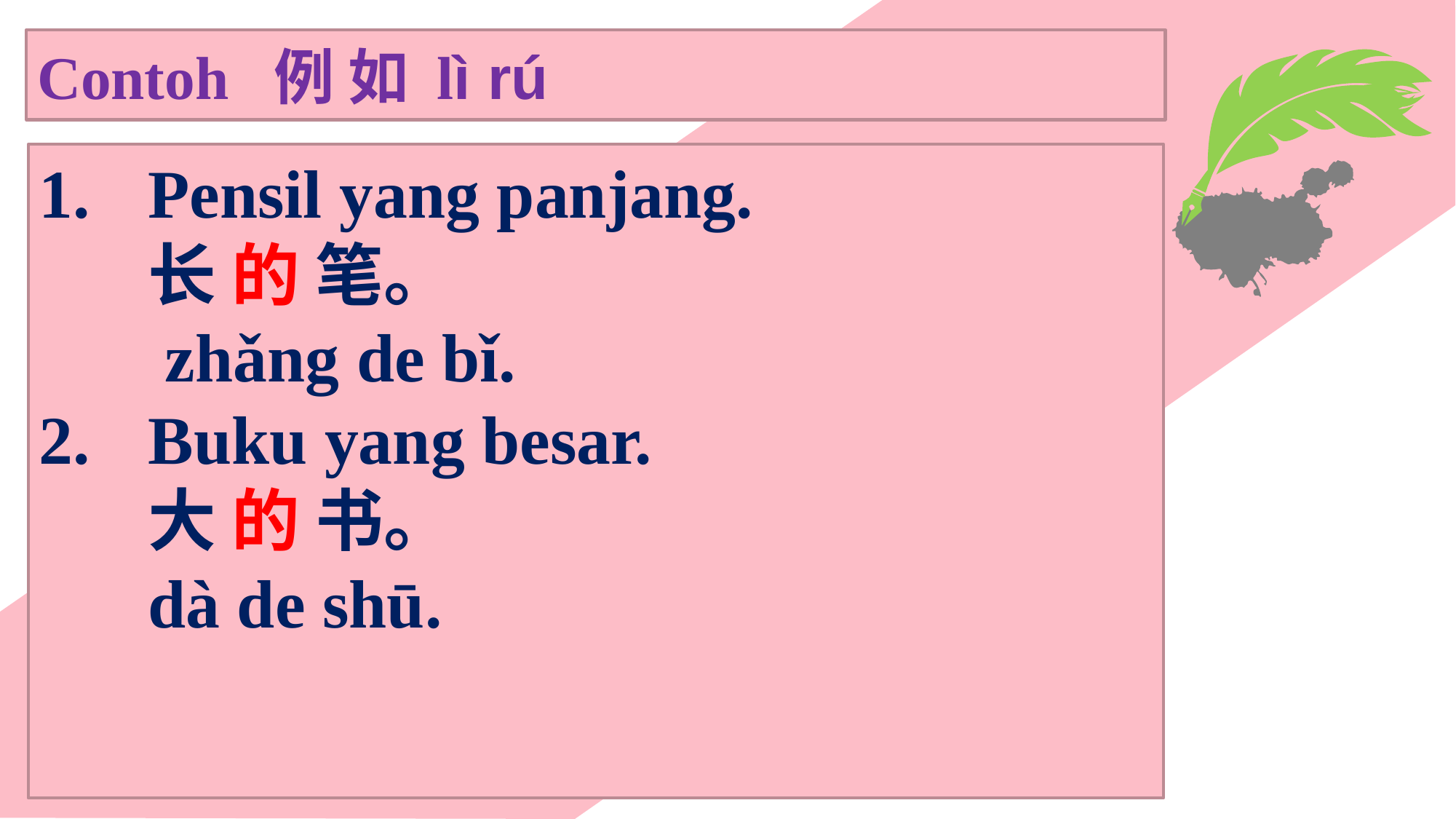

Contoh  例 如 lì rú

Pensil yang panjang.
	长 的 笔。
	 zhǎng de bǐ.
Buku yang besar.
	大 的 书。
	dà de shū.